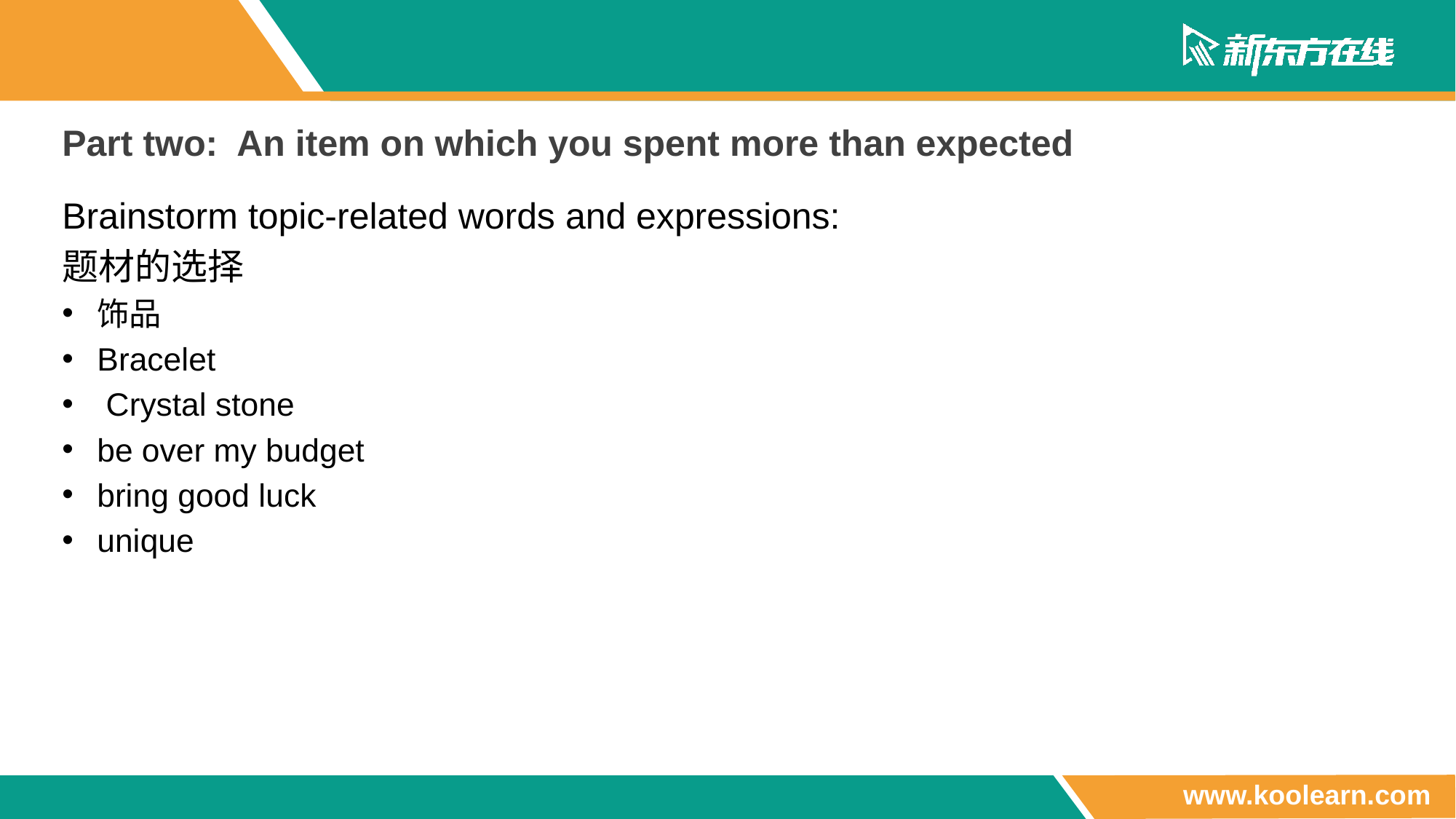

Part two:  An item on which you spent more than expected
Brainstorm topic-related words and expressions:
题材的选择
饰品
Bracelet
 Crystal stone
be over my budget
bring good luck
unique